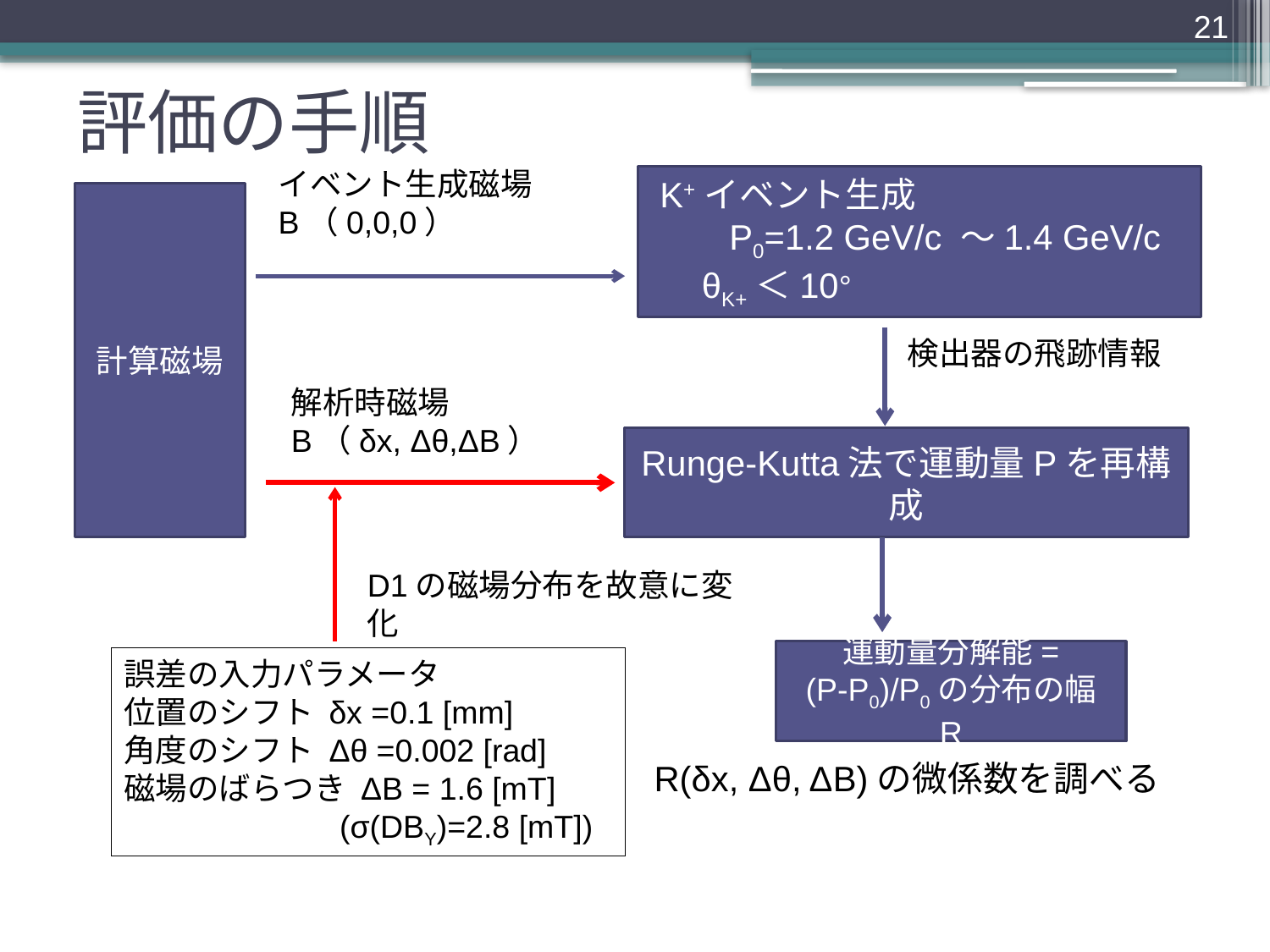

21
# 評価の手順
イベント生成磁場
B（0,0,0）
 K+イベント生成
　　P0=1.2 GeV/c ～1.4 GeV/c
　 θK+＜10°
計算磁場
検出器の飛跡情報
解析時磁場
B（δx, Δθ,ΔB）
Runge-Kutta法で運動量Pを再構成
D1の磁場分布を故意に変化
運動量分解能=
(P-P0)/P0の分布の幅 R
誤差の入力パラメータ
位置のシフト δx =0.1 [mm]
角度のシフト Δθ =0.002 [rad]
磁場のばらつき ΔB = 1.6 [mT]
	          (σ(DBY)=2.8 [mT])
R(δx, Δθ, ΔB)の微係数を調べる